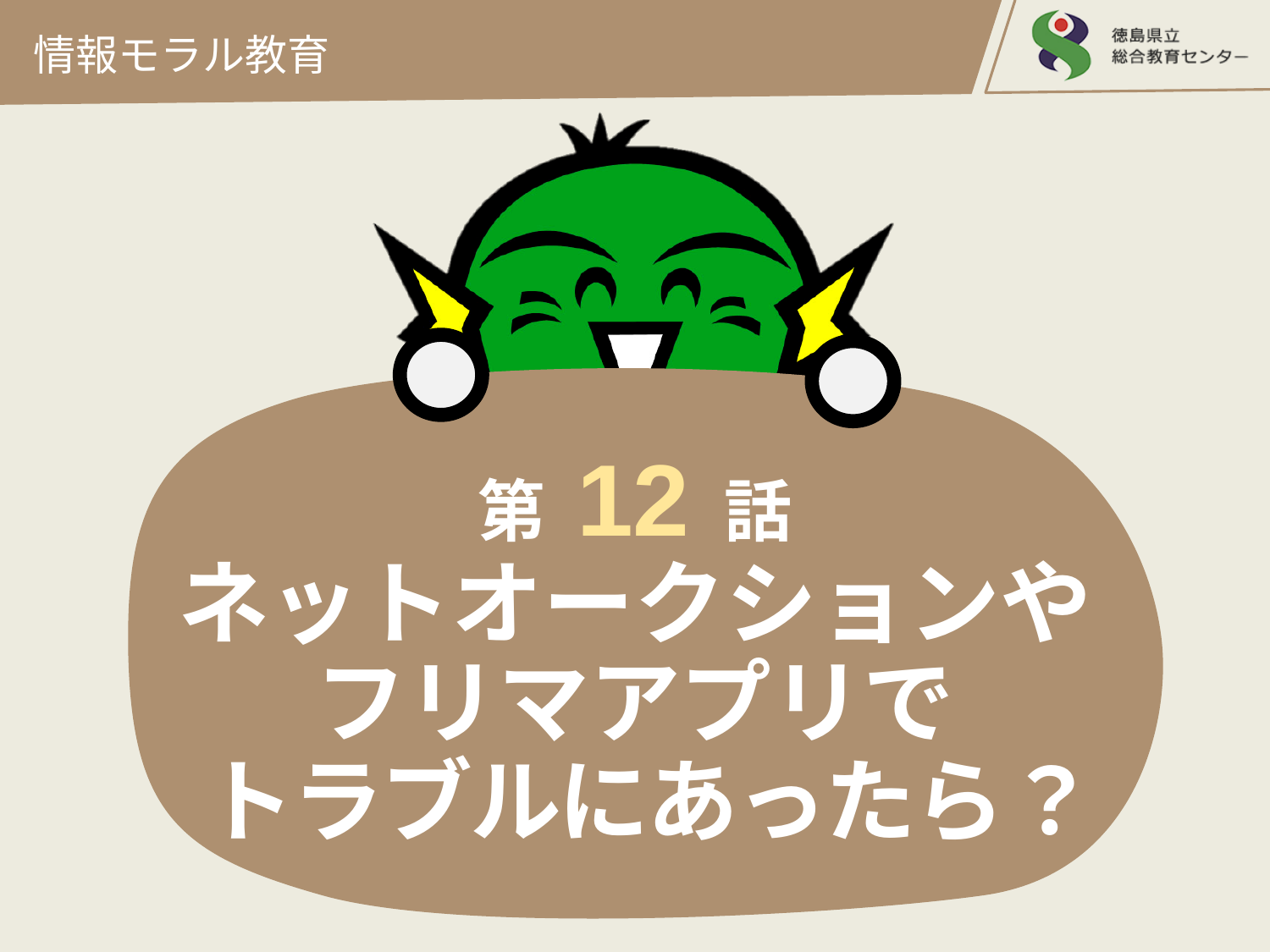

情報モラル教育
# 第 12 話 ネットオークションや フリマアプリで 　トラブルにあったら？